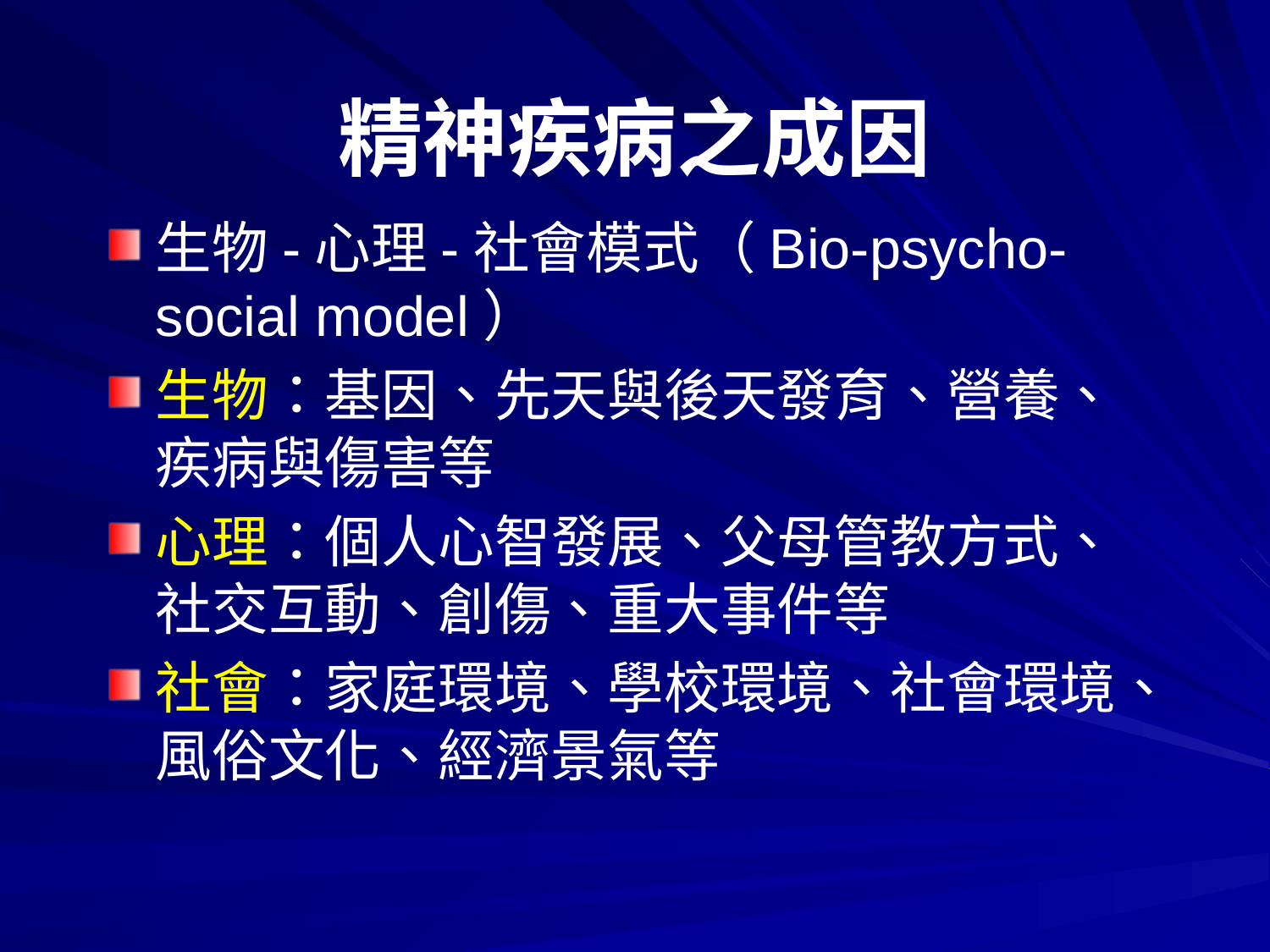

# 精神疾病之成因
生物-心理-社會模式（Bio-psycho-social model）
生物：基因、先天與後天發育、營養、疾病與傷害等
心理：個人心智發展、父母管教方式、社交互動、創傷、重大事件等
社會：家庭環境、學校環境、社會環境、風俗文化、經濟景氣等